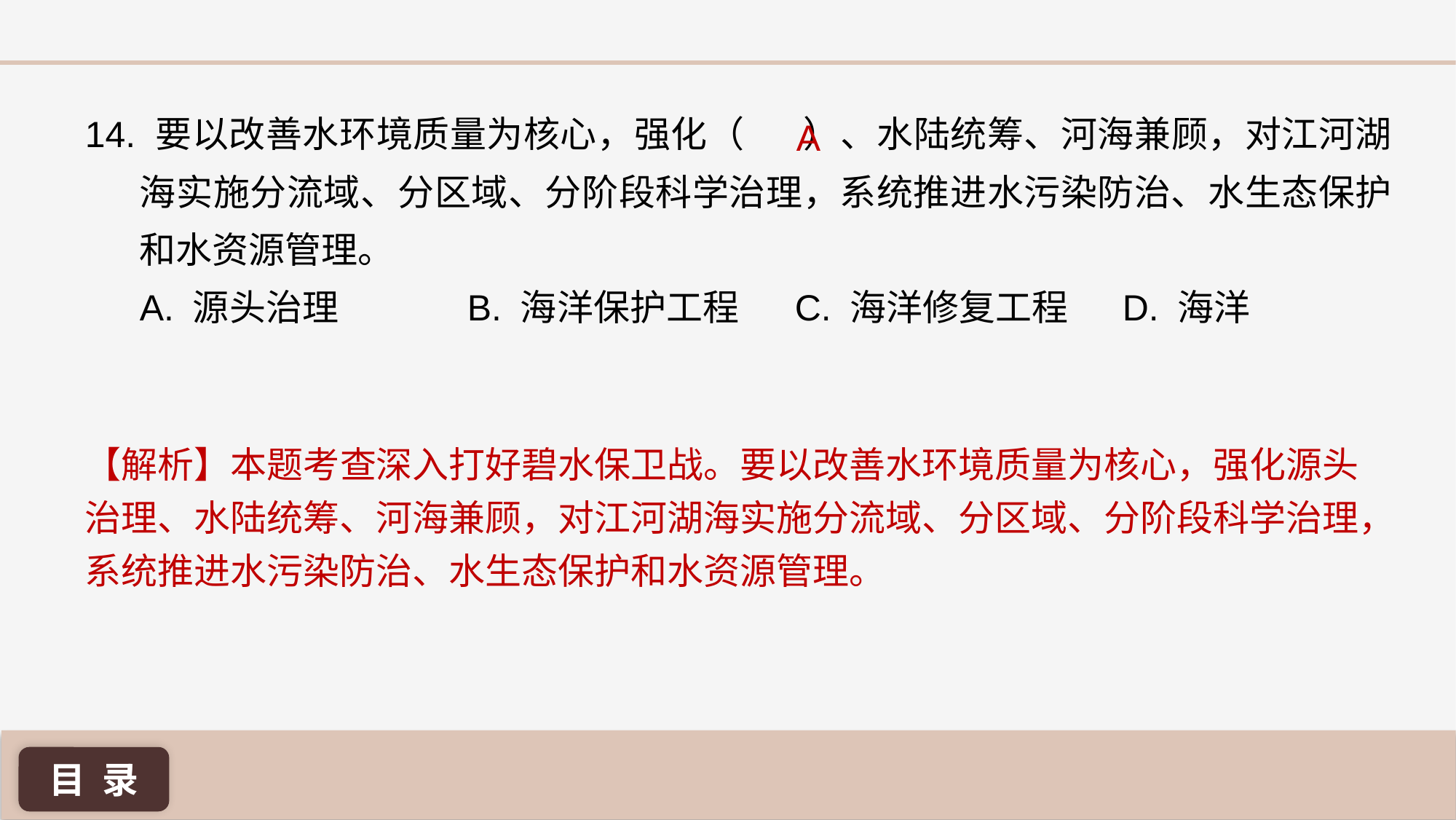

14. 要以改善水环境质量为核心，强化（ 	）、水陆统筹、河海兼顾，对江河湖海实施分流域、分区域、分阶段科学治理，系统推进水污染防治、水生态保护和水资源管理。
A. 源头治理 		B. 海洋保护工程 	C. 海洋修复工程 	D. 海洋
A
【解析】本题考查深入打好碧水保卫战。要以改善水环境质量为核心，强化源头治理、水陆统筹、河海兼顾，对江河湖海实施分流域、分区域、分阶段科学治理，系统推进水污染防治、水生态保护和水资源管理。